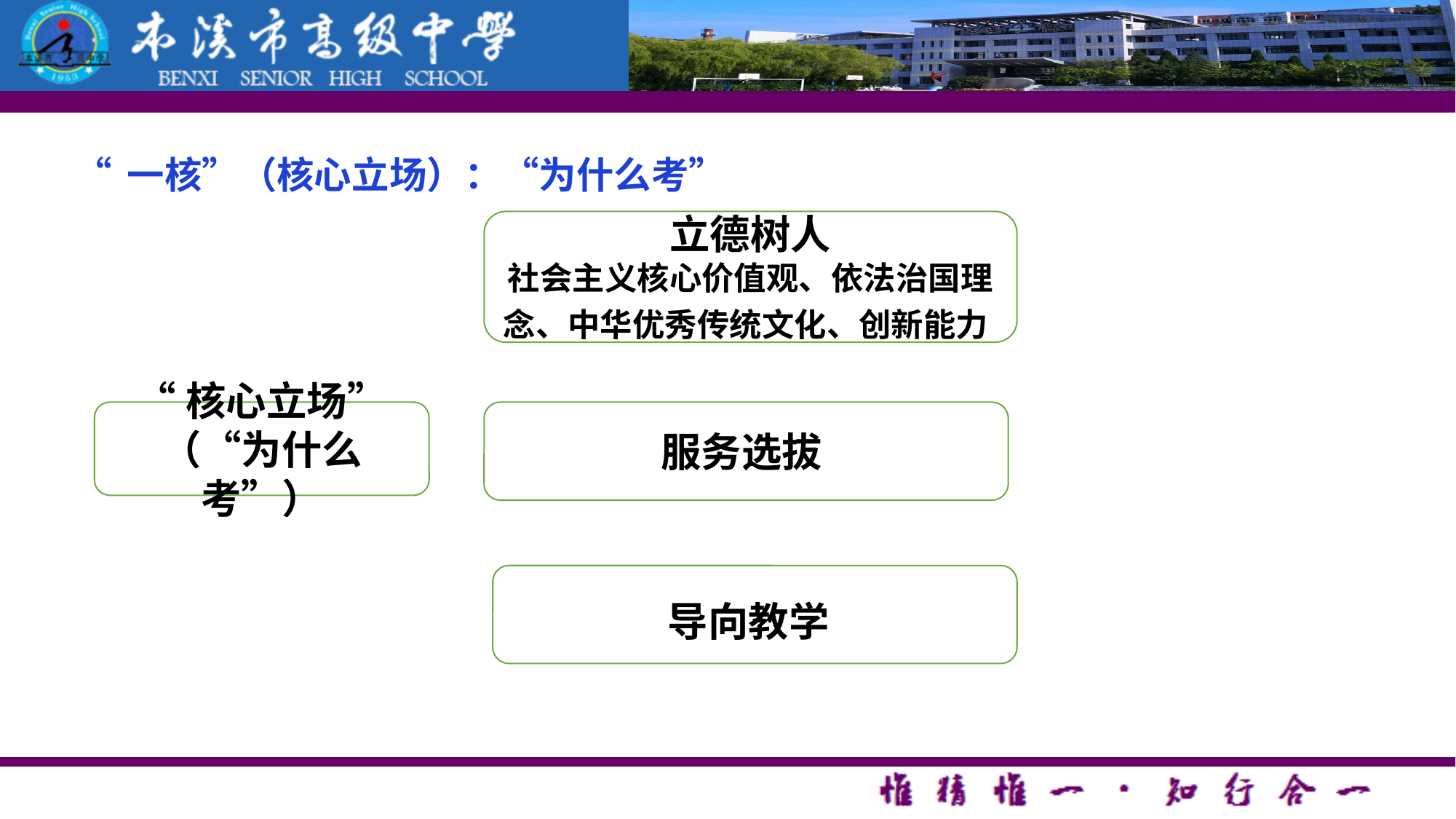

“一核”（核心立场）：“为什么考”
立德树人
社会主义核心价值观、依法治国理念、中华优秀传统文化、创新能力
“核心立场”
（“为什么考”）
服务选拔
导向教学